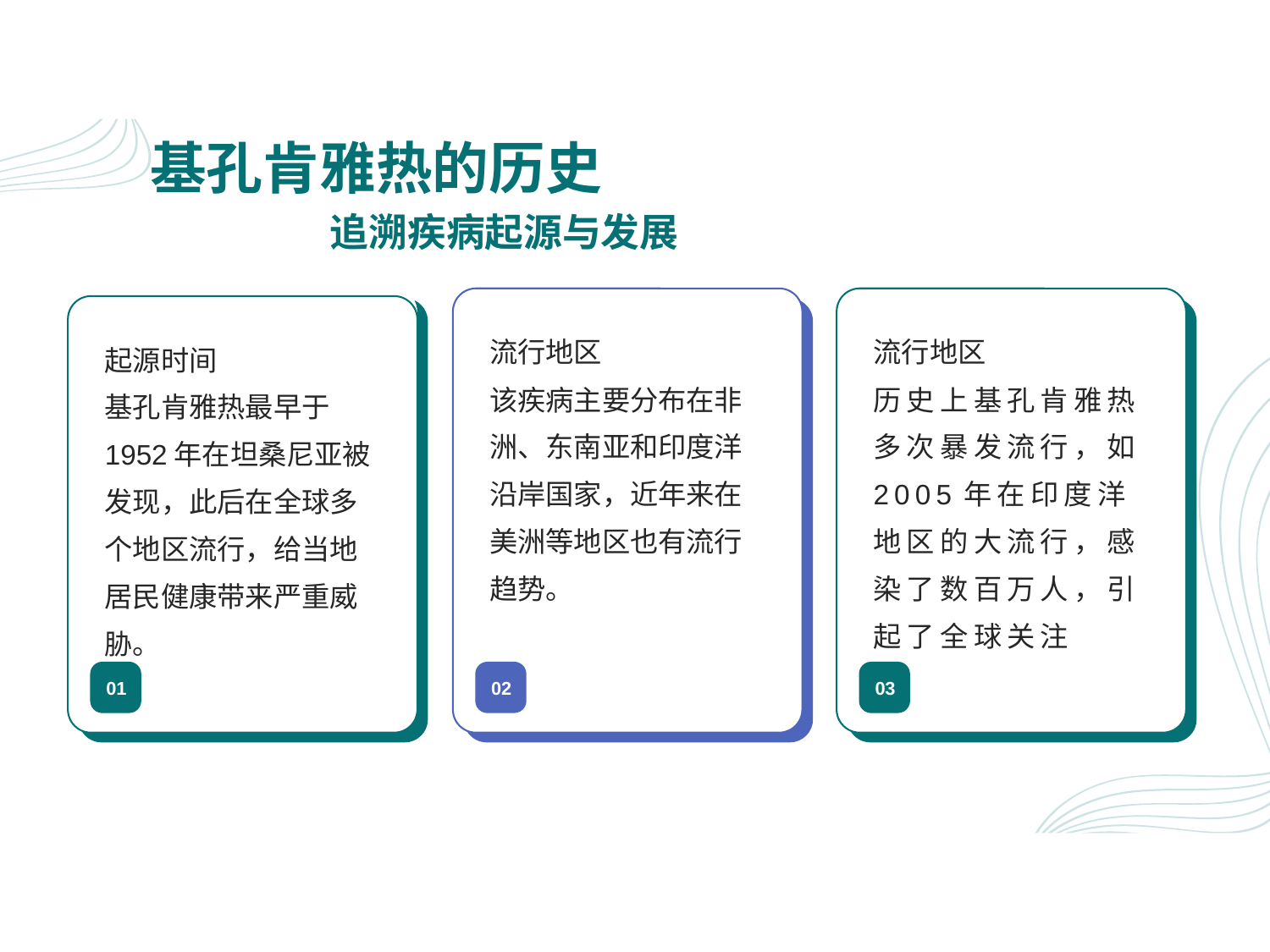

# 基孔肯雅热的历史
追溯疾病起源与发展
流行地区
该疾病主要分布在非洲、东南亚和印度洋沿岸国家，近年来在美洲等地区也有流行趋势。
流行地区
历史上基孔肯雅热多次暴发流行，如2005年在印度洋地区的大流行，感染了数百万人，引起了全球关注
起源时间
基孔肯雅热最早于1952年在坦桑尼亚被发现，此后在全球多个地区流行，给当地居民健康带来严重威胁。

01
02
03